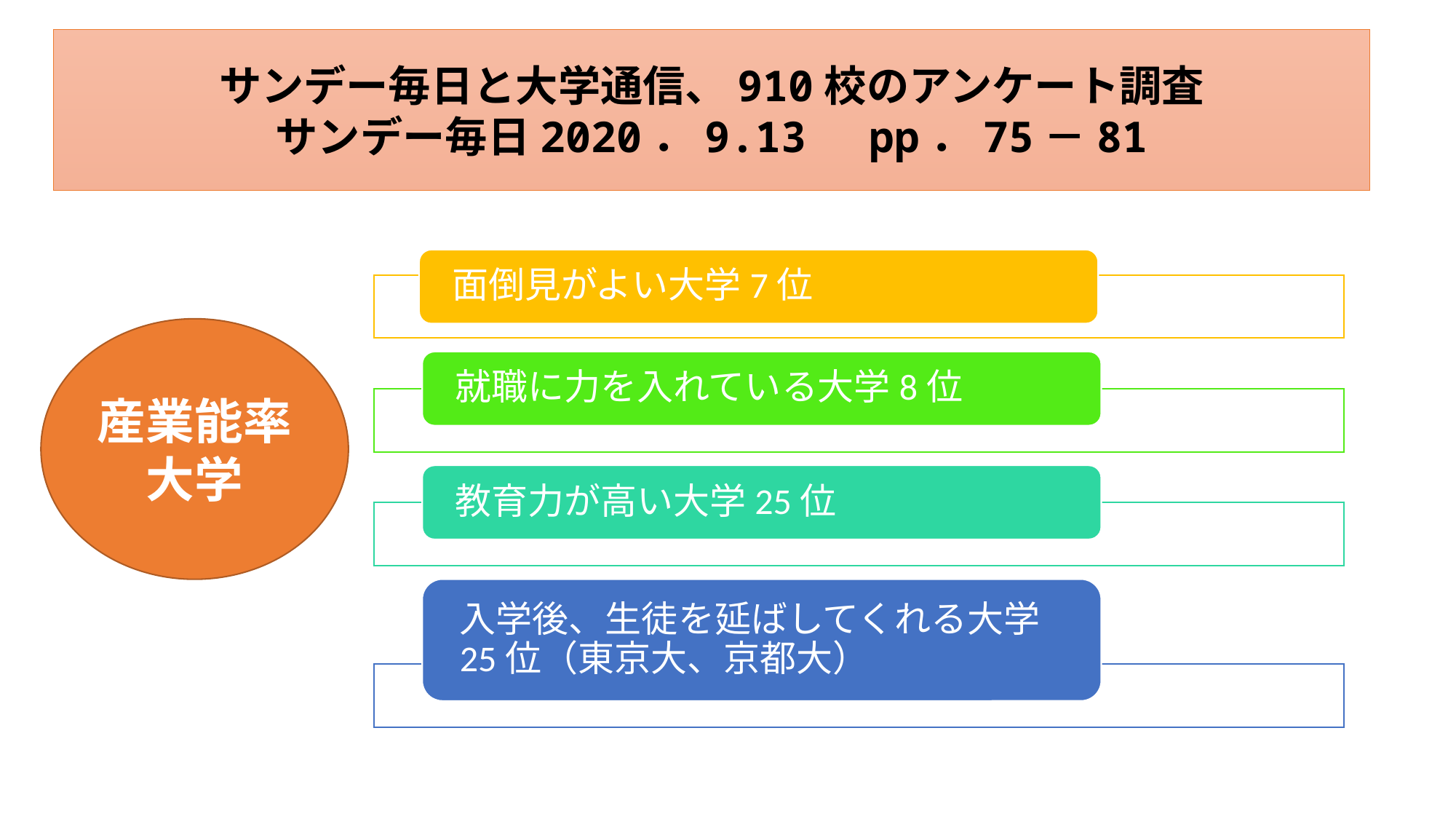

サンデー毎日と大学通信、910校のアンケート調査
サンデー毎日2020．9.13　pp．75－81
面倒見がよい大学7位
就職に力を入れている大学8位
教育力が高い大学25位
入学後、生徒を延ばしてくれる大学25位（東京大、京都大）
産業能率大学